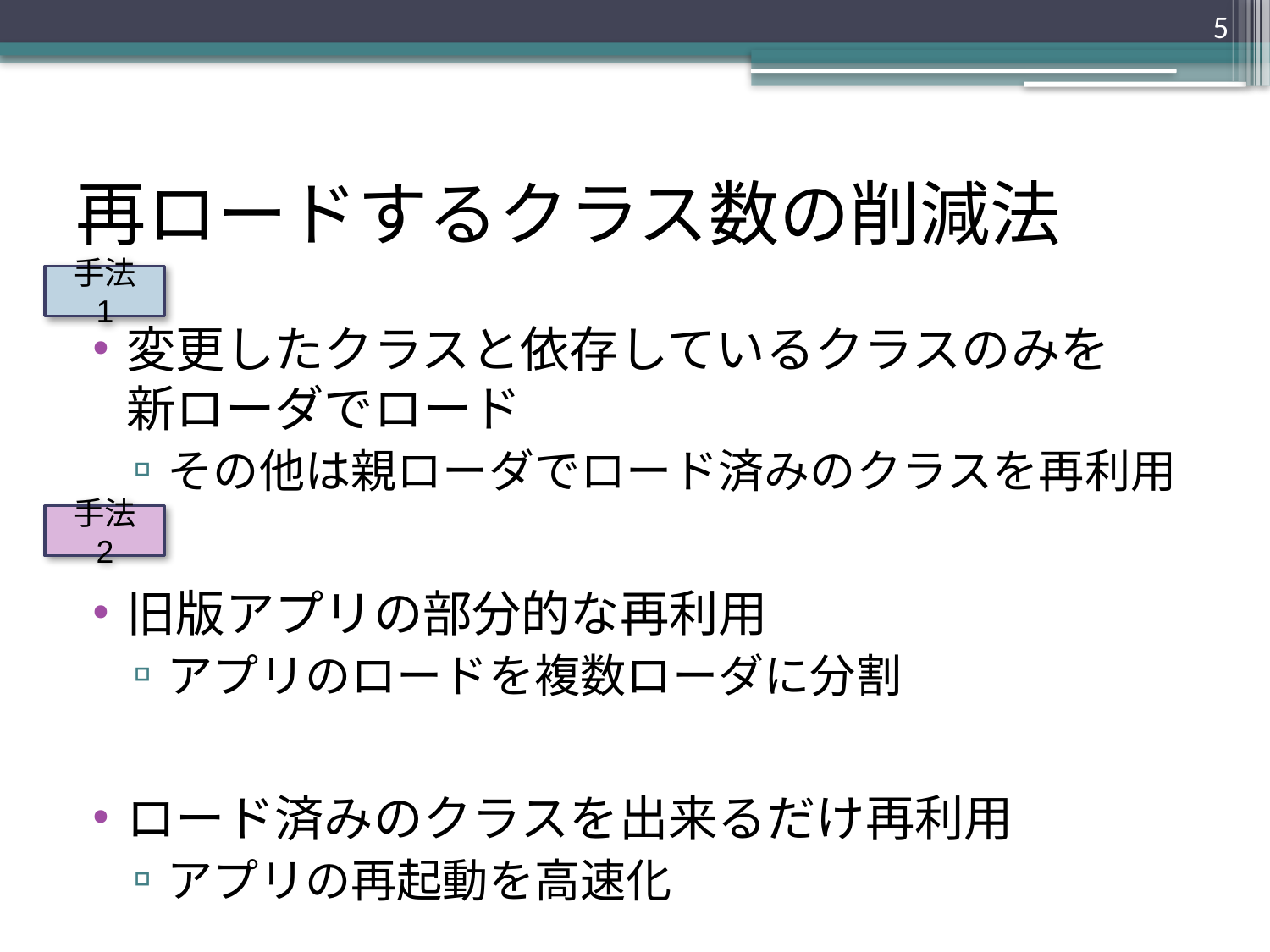

5
再ロードするクラス数の削減法
手法 1
変更したクラスと依存しているクラスのみを
新ローダでロード
その他は親ローダでロード済みのクラスを再利用

旧版アプリの部分的な再利用
アプリのロードを複数ローダに分割

ロード済みのクラスを出来るだけ再利用
アプリの再起動を高速化
手法 2